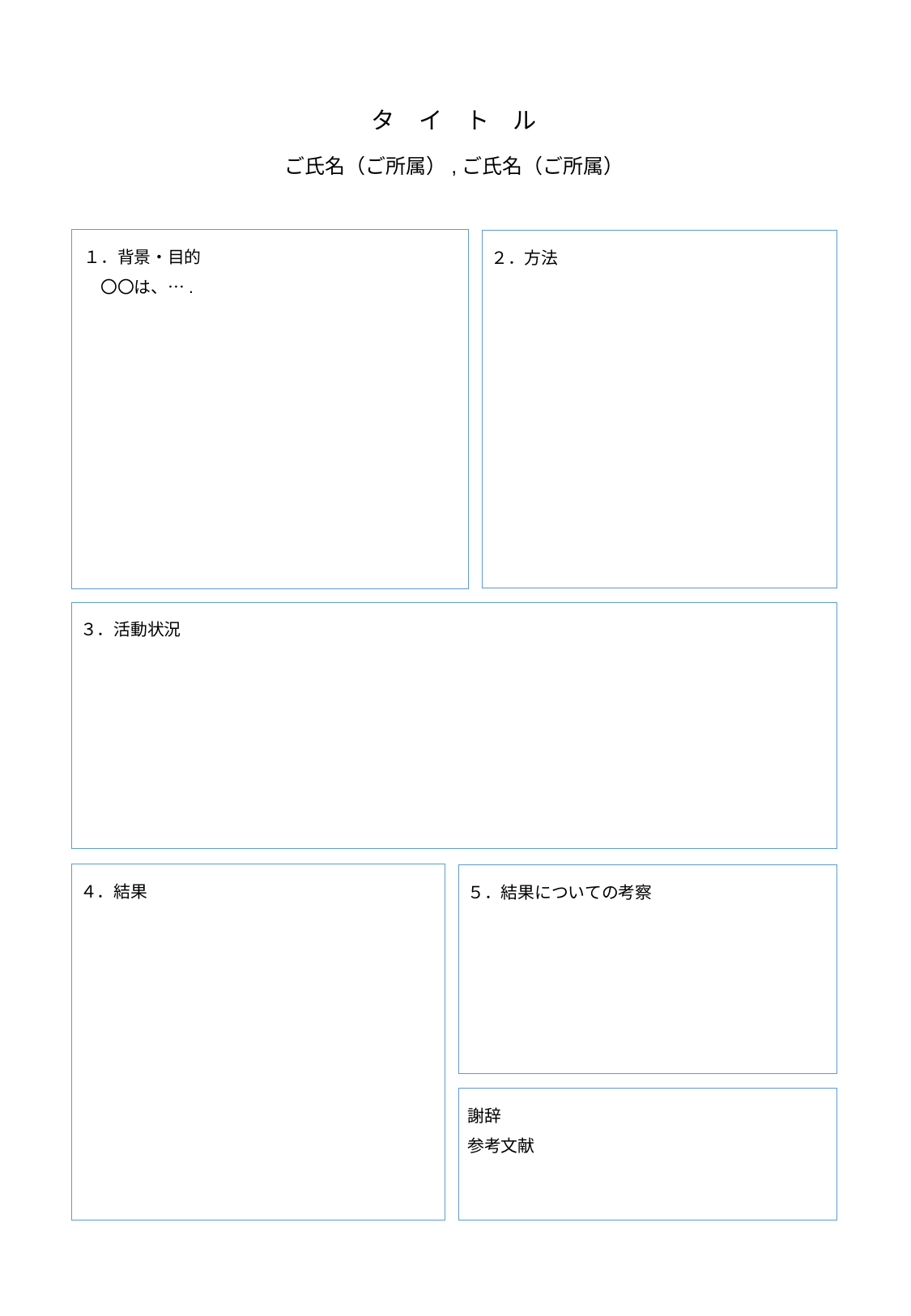

# タ　イ　ト　ル ご氏名（ご所属）,ご氏名（ご所属）
１．背景・目的
　〇〇は、….

２．方法

３．活動状況

４．結果

５．結果についての考察

謝辞
参考文献